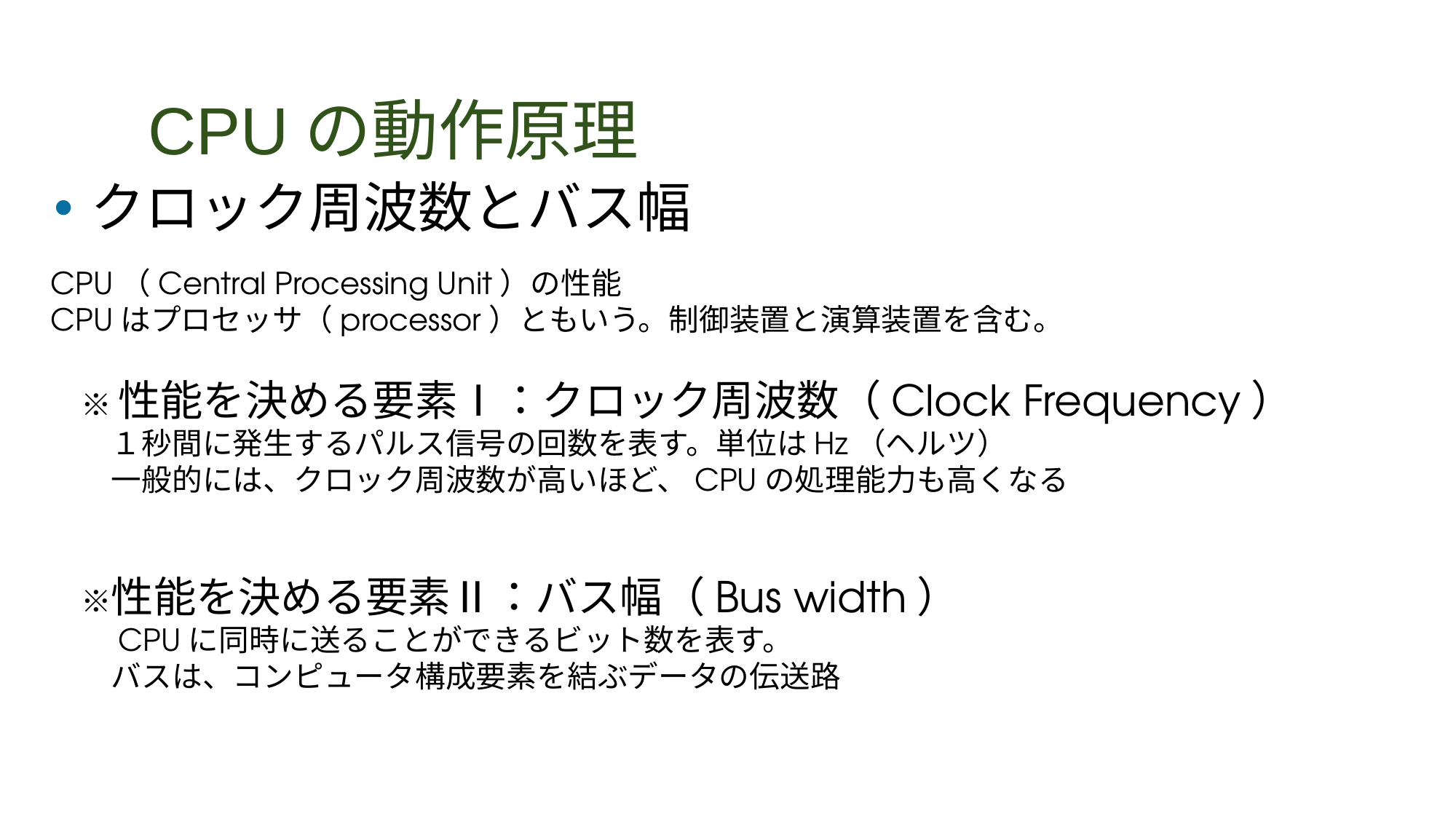

# CPUの動作原理
クロック周波数とバス幅

CPU（Central Processing Unit）の性能
CPUはプロセッサ（processor）ともいう。制御装置と演算装置を含む。

　※ 性能を決める要素Ⅰ：クロック周波数（Clock Frequency）
　　１秒間に発生するパルス信号の回数を表す。単位はHz（ヘルツ）
　　一般的には、クロック周波数が高いほど、CPUの処理能力も高くなる

　※性能を決める要素Ⅱ：バス幅（Bus width）
　　CPUに同時に送ることができるビット数を表す。
　　バスは、コンピュータ構成要素を結ぶデータの伝送路